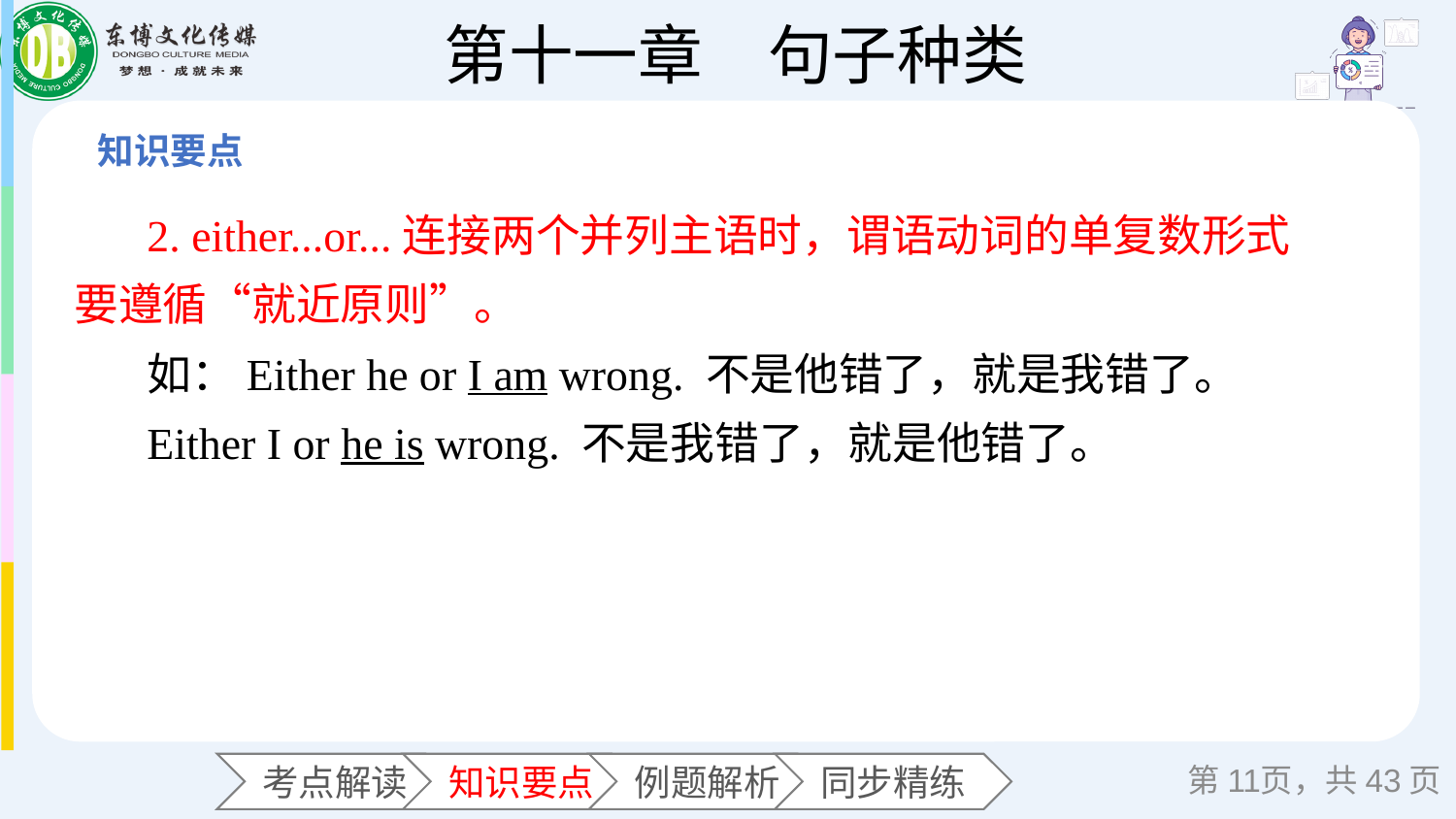

2. either...or...连接两个并列主语时，谓语动词的单复数形式要遵循“就近原则”。
如：Either he or I am wrong. 不是他错了，就是我错了。
Either I or he is wrong. 不是我错了，就是他错了。
第11页，共43页